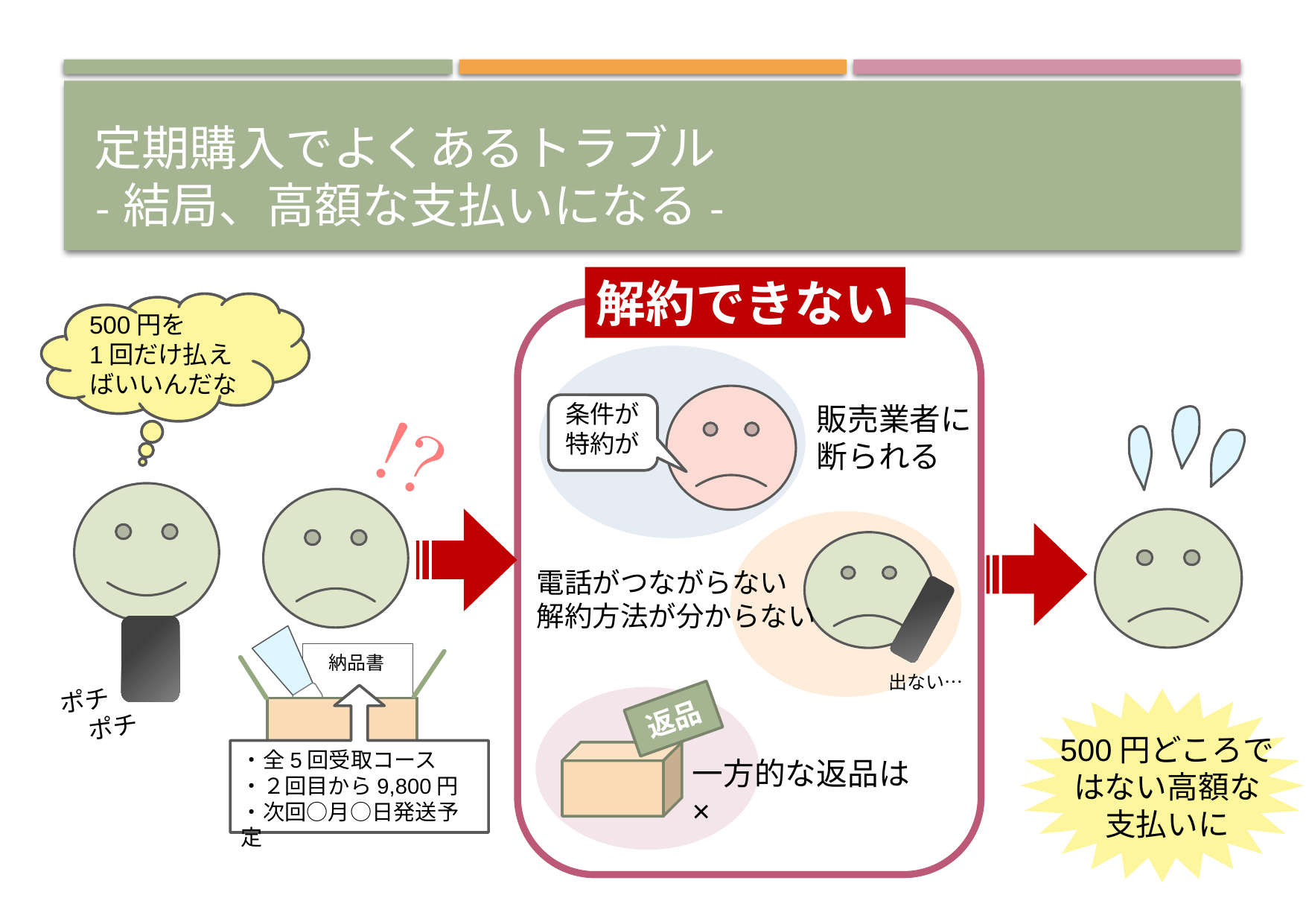

# 定期購入でよくあるトラブル -結局、高額な支払いになる-
解約できない
500円を
1回だけ払えばいいんだな

販売業者に
断られる
条件が
特約が

⁉

納品書
・全5回受取コース
・２回目から9,800円
・次回○月○日発送予定

電話がつながらない
解約方法が分からない

出ない…

ポチ
　ポチ

返品

一方的な返品は×

500円どころではない高額な
支払いに